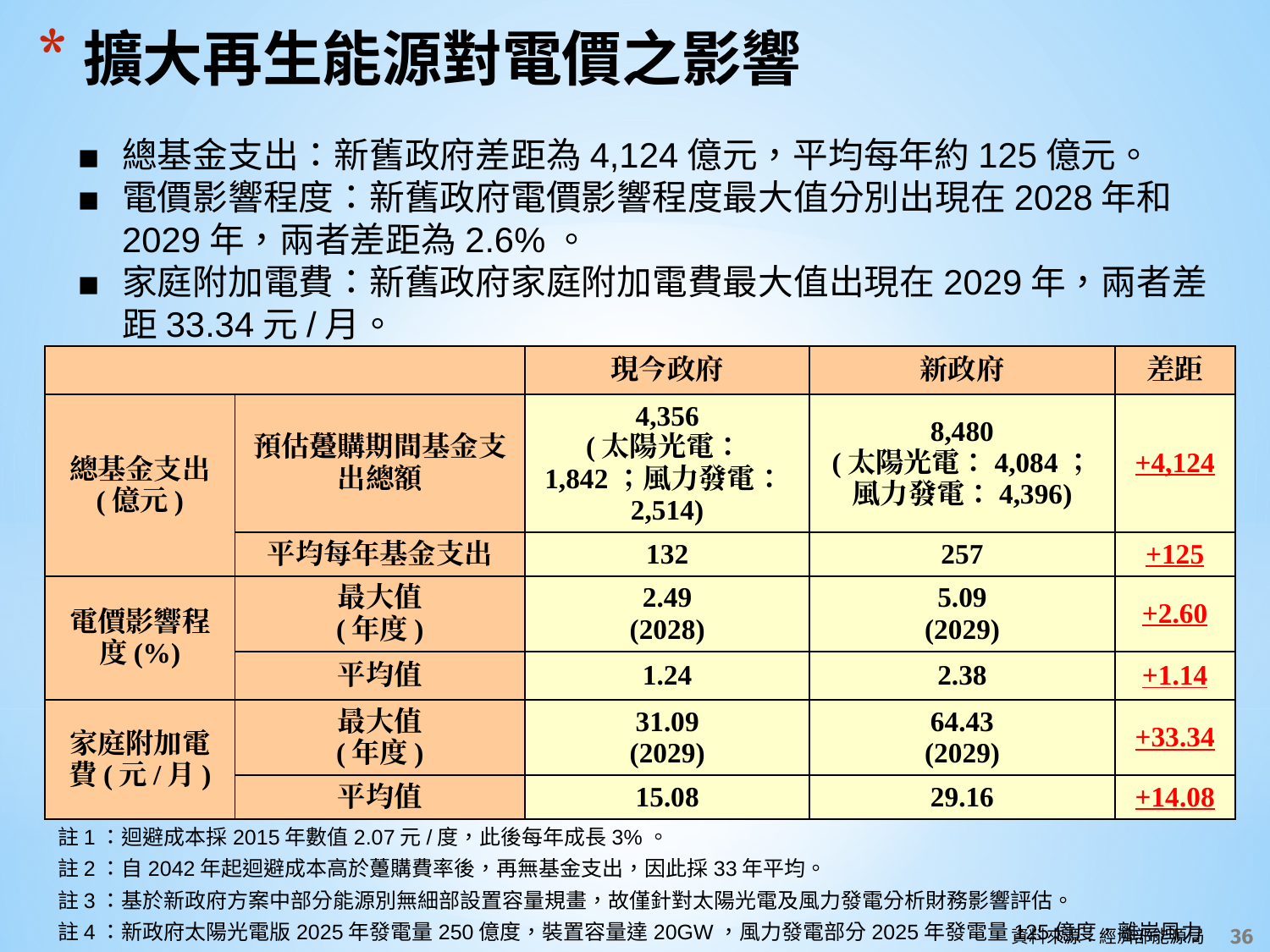

# 擴大再生能源對電價之影響
總基金支出：新舊政府差距為4,124億元，平均每年約125億元。
電價影響程度：新舊政府電價影響程度最大值分別出現在2028年和2029年，兩者差距為2.6%。
家庭附加電費：新舊政府家庭附加電費最大值出現在2029年，兩者差距33.34元/月。
|  |  | 現今政府 | 新政府 | 差距 |
| --- | --- | --- | --- | --- |
| 總基金支出 (億元) | 預估躉購期間基金支出總額 | 4,356 (太陽光電：1,842；風力發電：2,514) | 8,480 (太陽光電：4,084； 風力發電：4,396) | +4,124 |
|  | 平均每年基金支出 | 132 | 257 | +125 |
| 電價影響程度(%) | 最大值 (年度) | 2.49 (2028) | 5.09 (2029) | +2.60 |
|  | 平均值 | 1.24 | 2.38 | +1.14 |
| 家庭附加電費(元/月) | 最大值 (年度) | 31.09 (2029) | 64.43 (2029) | +33.34 |
|  | 平均值 | 15.08 | 29.16 | +14.08 |
註1：迴避成本採2015年數值2.07元/度，此後每年成長3%。
註2：自2042年起迴避成本高於躉購費率後，再無基金支出，因此採33年平均。
註3：基於新政府方案中部分能源別無細部設置容量規畫，故僅針對太陽光電及風力發電分析財務影響評估。
註4：新政府太陽光電版2025年發電量250億度，裝置容量達20GW，風力發電部分2025年發電量125億度，離岸風力2030年裝置容量達10GW。
36
資料來源：經濟部能源局